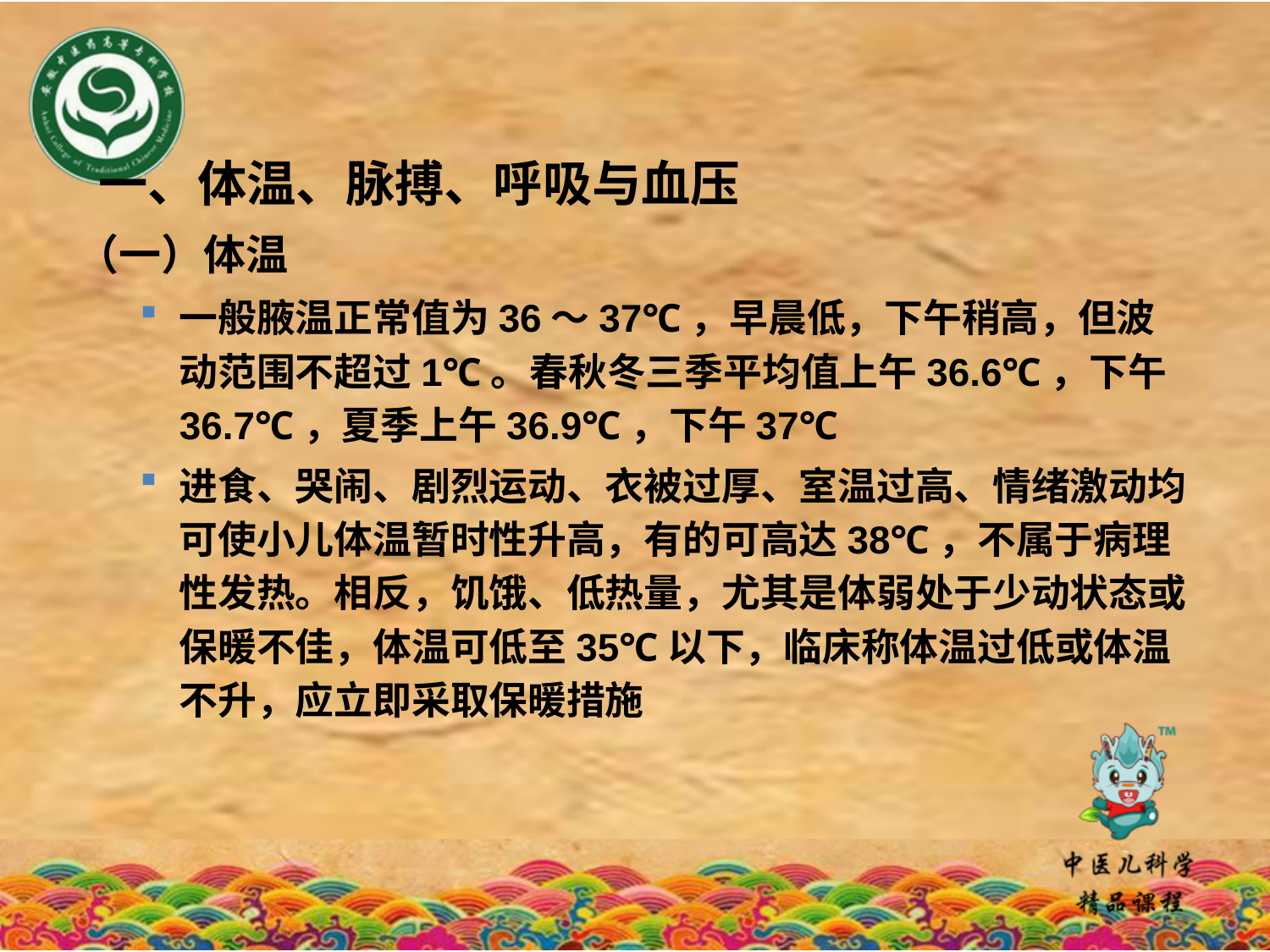

一、体温、脉搏、呼吸与血压
（一）体温
一般腋温正常值为36～37℃，早晨低，下午稍高，但波动范围不超过1℃。春秋冬三季平均值上午36.6℃，下午36.7℃，夏季上午36.9℃，下午37℃
进食、哭闹、剧烈运动、衣被过厚、室温过高、情绪激动均可使小儿体温暂时性升高，有的可高达38℃，不属于病理性发热。相反，饥饿、低热量，尤其是体弱处于少动状态或保暖不佳，体温可低至35℃以下，临床称体温过低或体温不升，应立即采取保暖措施